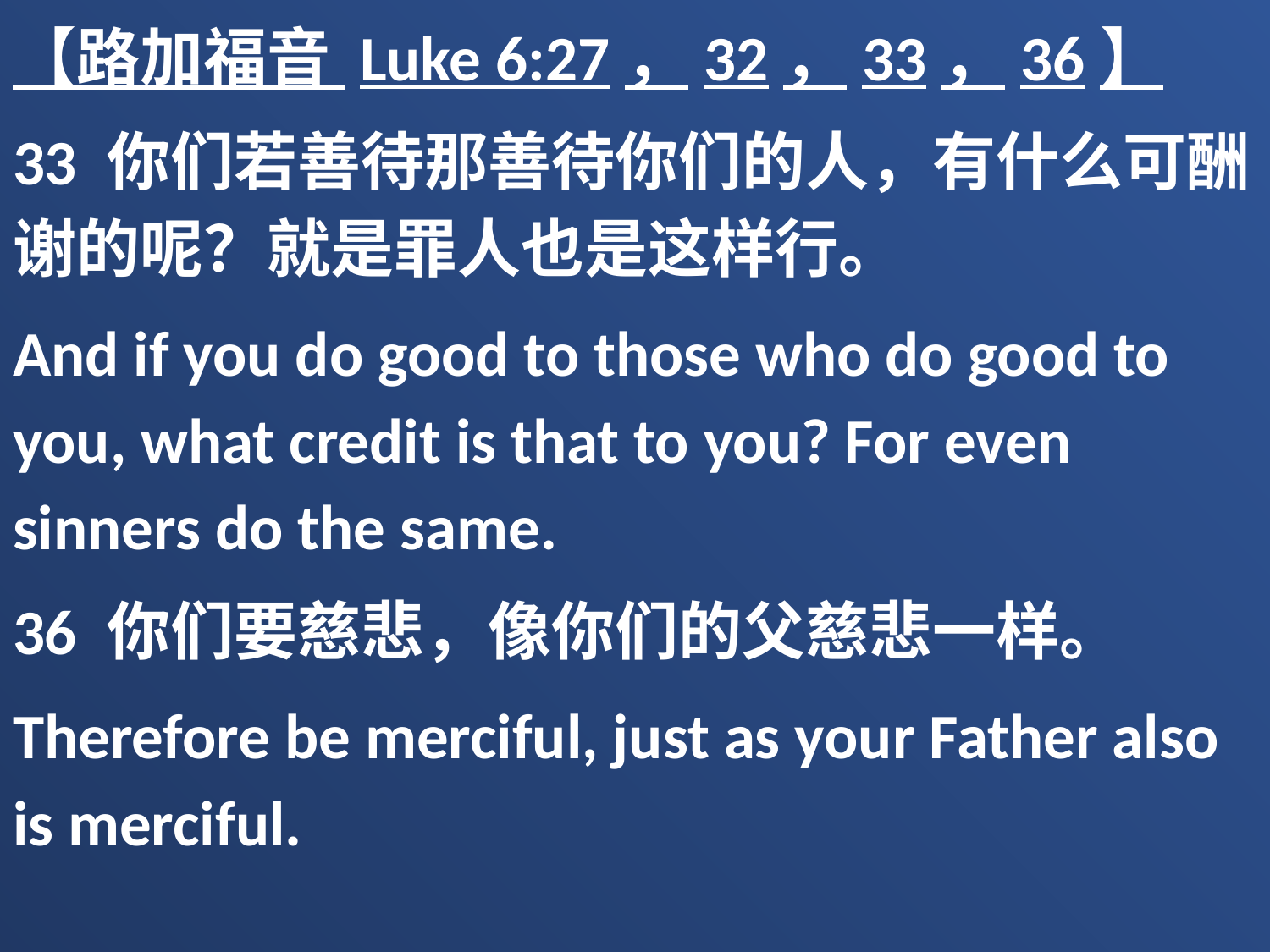

【路加福音 Luke 6:27，32，33，36】
33 你们若善待那善待你们的人，有什么可酬谢的呢？就是罪人也是这样行。
And if you do good to those who do good to you, what credit is that to you? For even sinners do the same.
36 你们要慈悲，像你们的父慈悲一样。
Therefore be merciful, just as your Father also is merciful.